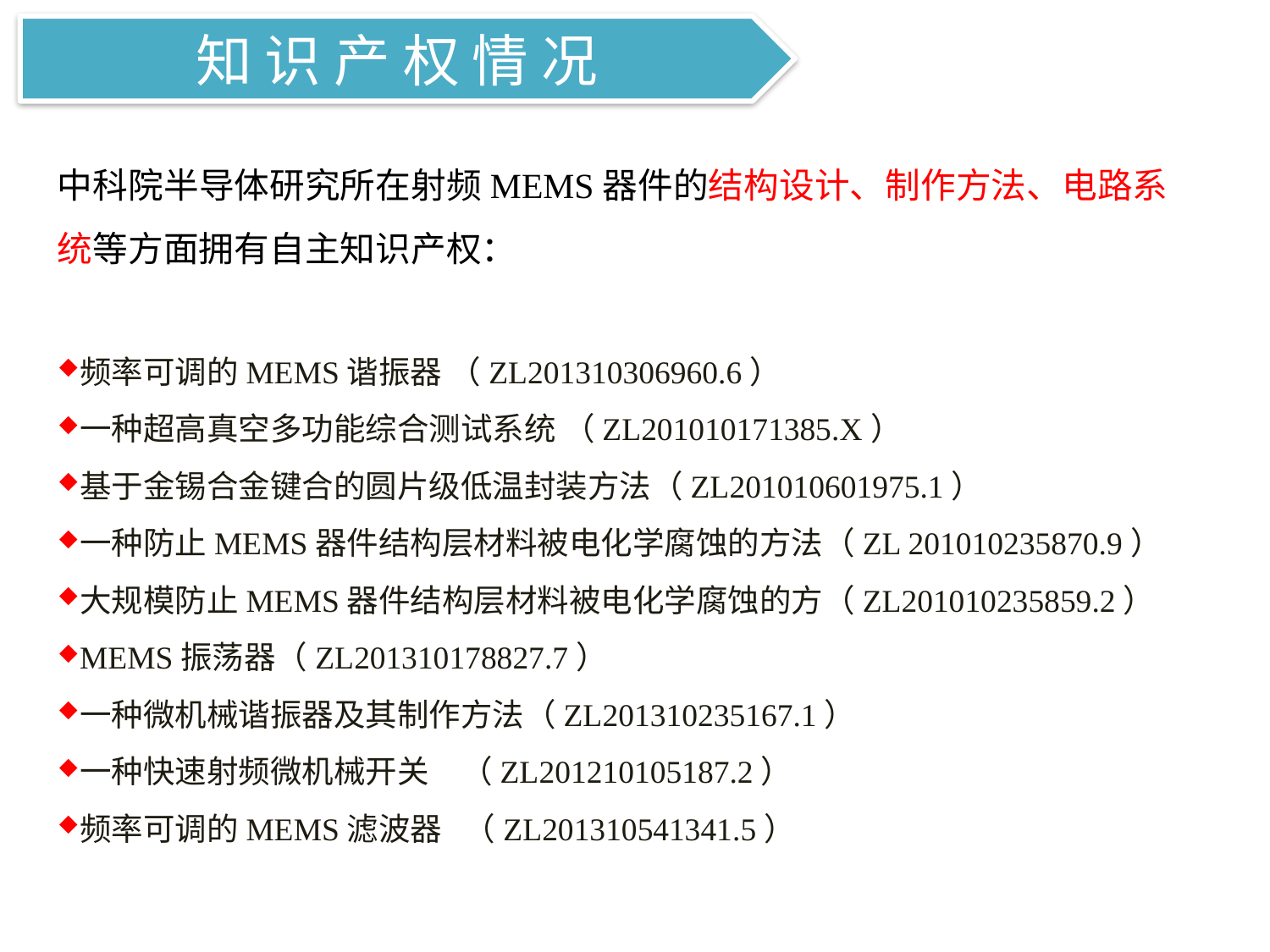

知 识 产 权 情 况
中科院半导体研究所在射频MEMS器件的结构设计、制作方法、电路系统等方面拥有自主知识产权：

频率可调的MEMS谐振器 （ZL201310306960.6）
一种超高真空多功能综合测试系统 （ZL201010171385.X）
基于金锡合金键合的圆片级低温封装方法（ZL201010601975.1）
一种防止MEMS器件结构层材料被电化学腐蚀的方法（ZL 201010235870.9）
大规模防止MEMS器件结构层材料被电化学腐蚀的方（ZL201010235859.2）
MEMS振荡器（ZL201310178827.7）
一种微机械谐振器及其制作方法（ZL201310235167.1）
一种快速射频微机械开关　（ZL201210105187.2）
频率可调的MEMS滤波器   （ZL201310541341.5）